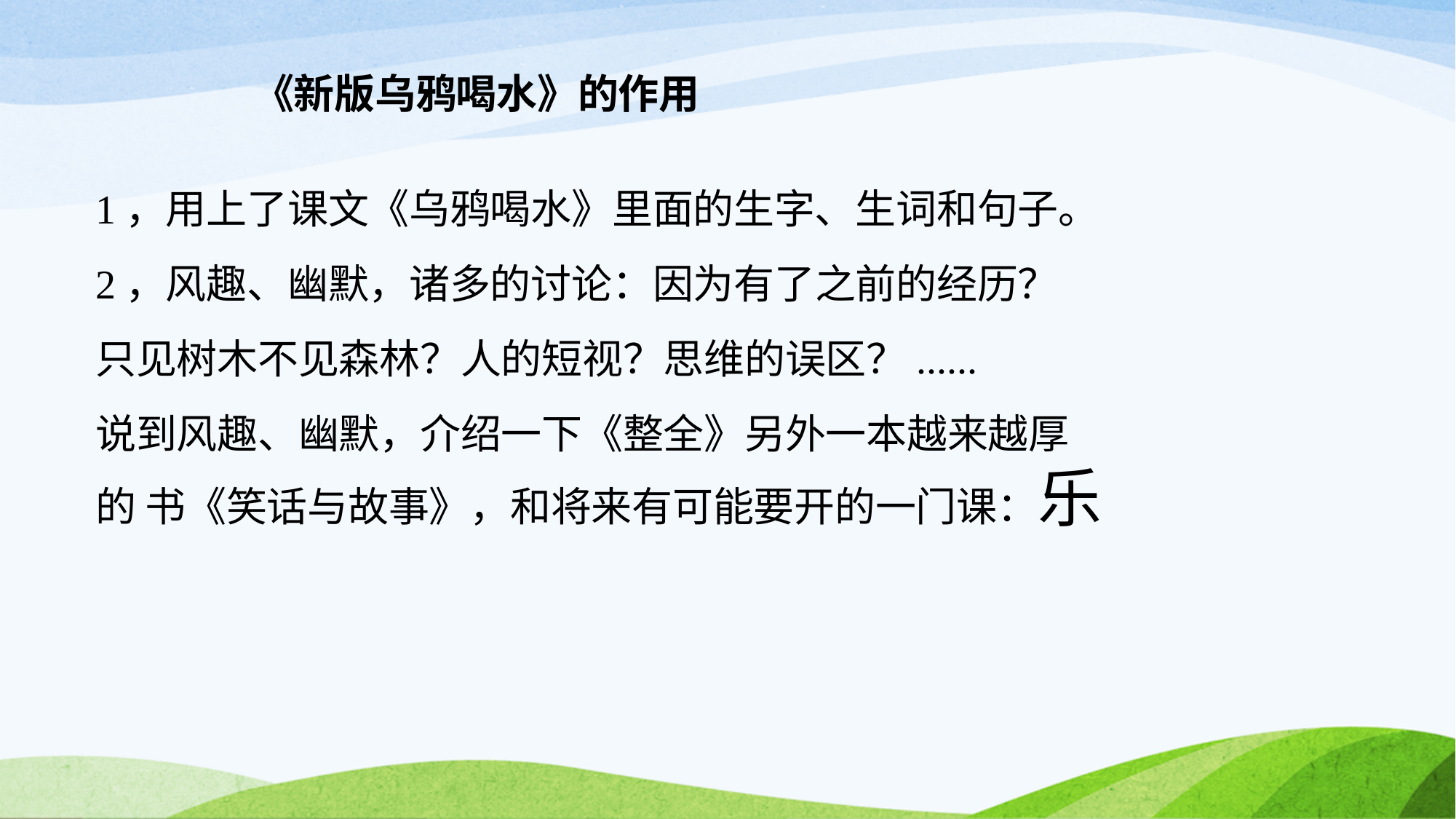

《新版乌鸦喝水》的作用

1，用上了课文《乌鸦喝水》里面的生字、生词和句子。
2，风趣、幽默，诸多的讨论：因为有了之前的经历？
只见树木不见森林？人的短视？思维的误区？......
说到风趣、幽默，介绍一下《整全》另外一本越来越厚的 书《笑话与故事》，和将来有可能要开的一门课：乐